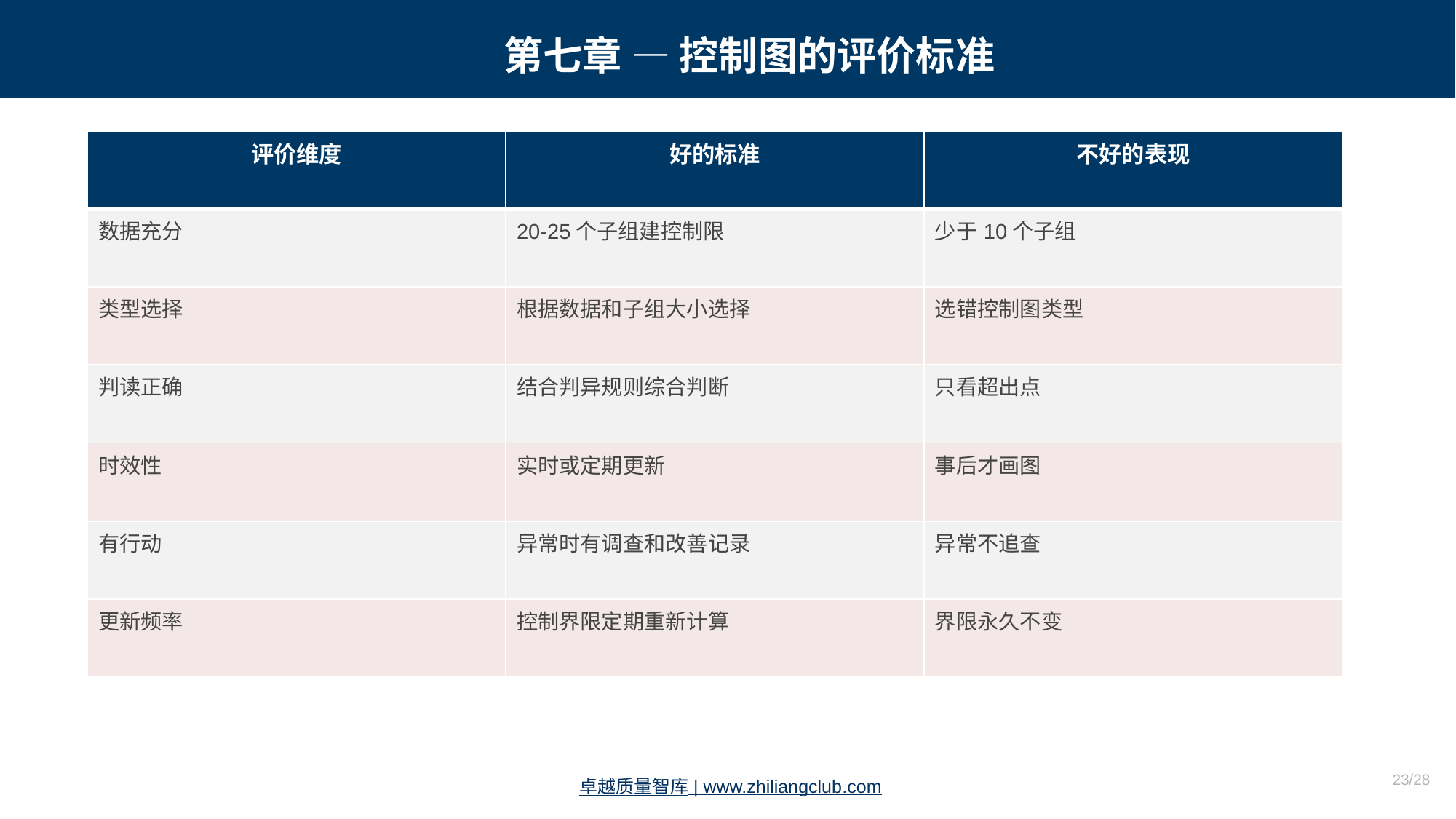

第七章 — 控制图的评价标准
| 评价维度 | 好的标准 | 不好的表现 |
| --- | --- | --- |
| 数据充分 | 20-25个子组建控制限 | 少于10个子组 |
| 类型选择 | 根据数据和子组大小选择 | 选错控制图类型 |
| 判读正确 | 结合判异规则综合判断 | 只看超出点 |
| 时效性 | 实时或定期更新 | 事后才画图 |
| 有行动 | 异常时有调查和改善记录 | 异常不追查 |
| 更新频率 | 控制界限定期重新计算 | 界限永久不变 |
23/28